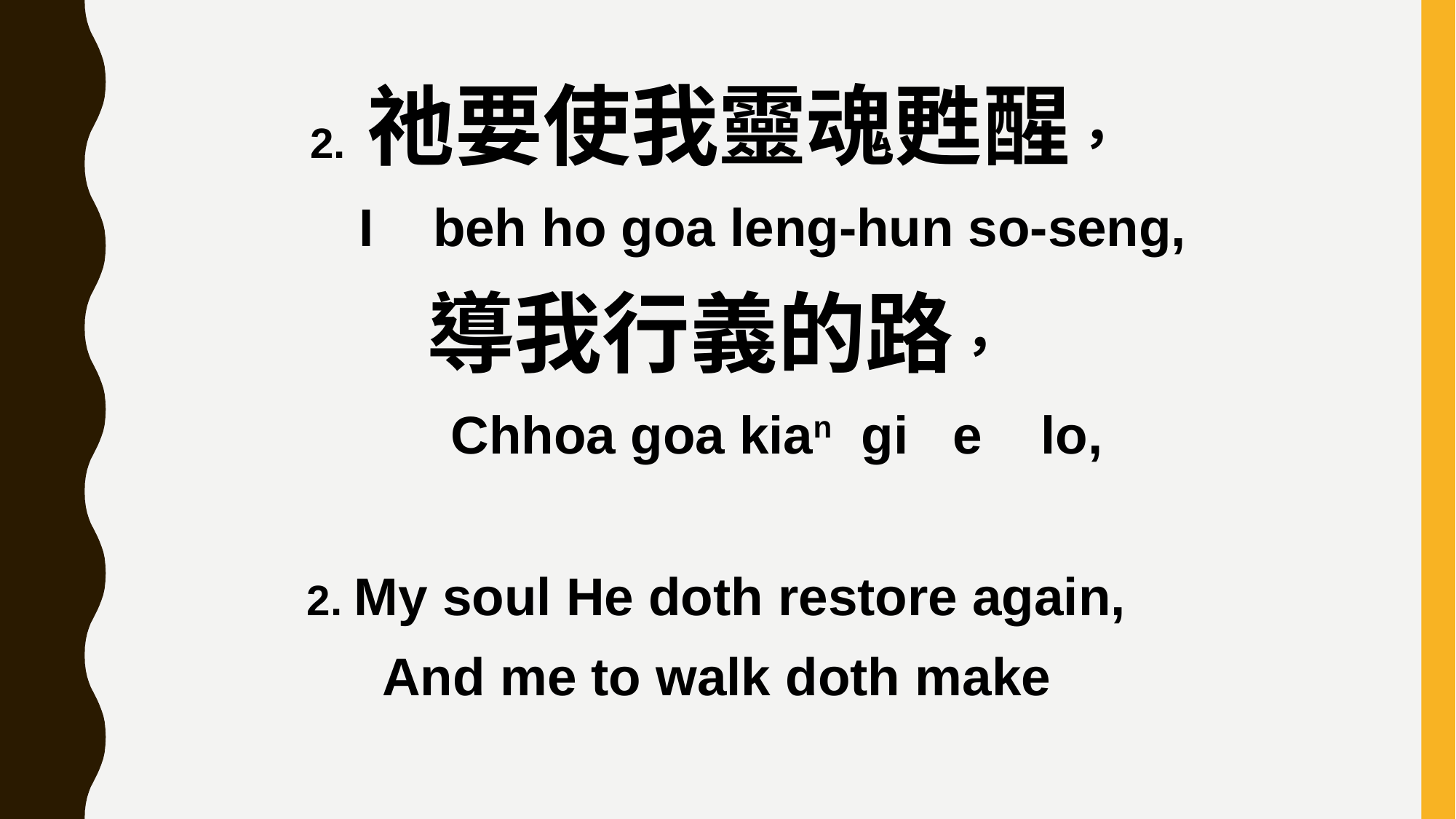

2. 祂要使我靈魂甦醒，
         I    beh ho goa leng-hun so-seng,
導我行義的路，
                   Chhoa goa kian  gi   e    lo,

2. My soul He doth restore again,
And me to walk doth make